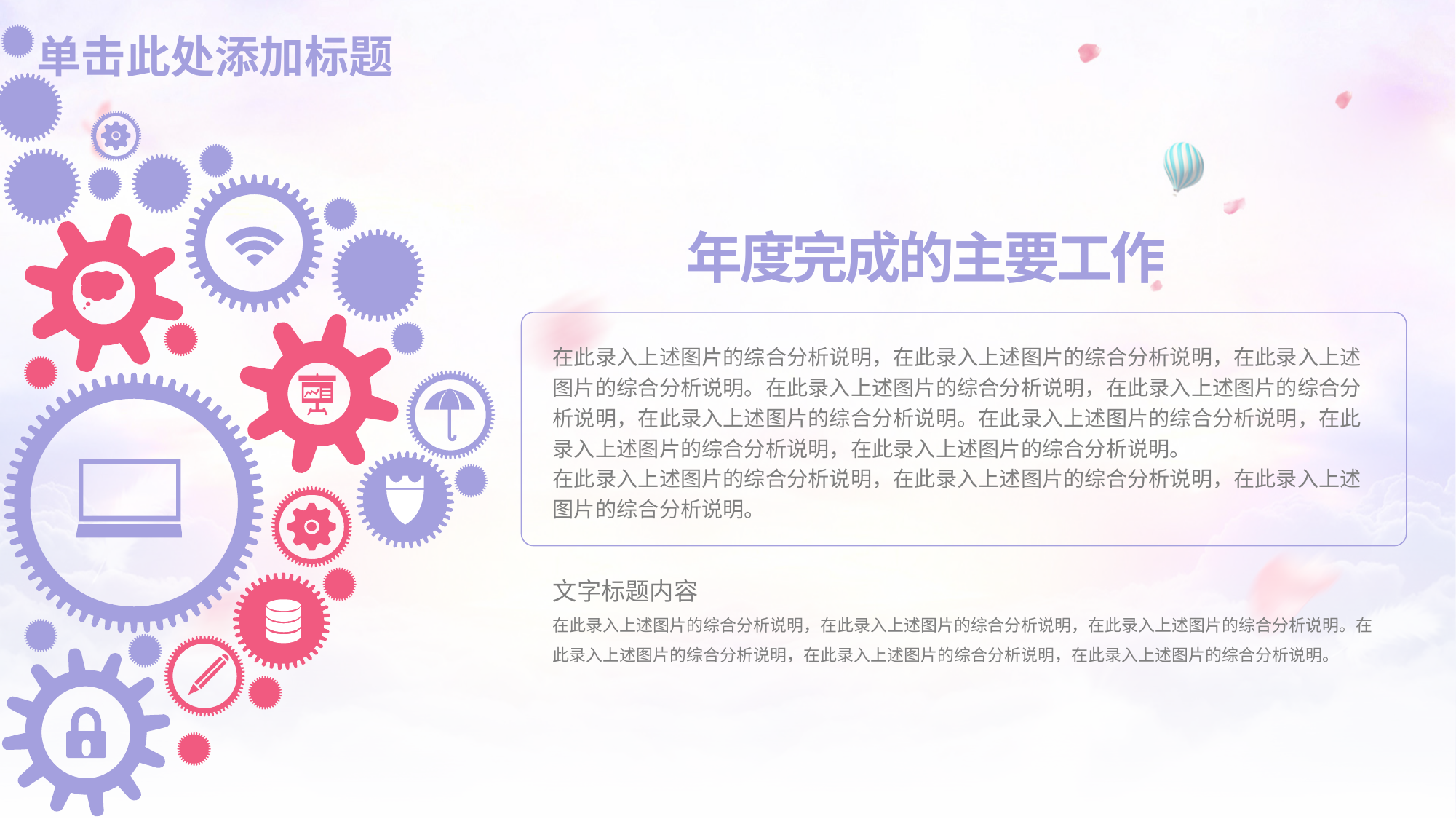

# 单击此处添加标题

年度完成的主要工作

在此录入上述图片的综合分析说明，在此录入上述图片的综合分析说明，在此录入上述图片的综合分析说明。在此录入上述图片的综合分析说明，在此录入上述图片的综合分析说明，在此录入上述图片的综合分析说明。在此录入上述图片的综合分析说明，在此录入上述图片的综合分析说明，在此录入上述图片的综合分析说明。
在此录入上述图片的综合分析说明，在此录入上述图片的综合分析说明，在此录入上述图片的综合分析说明。

文字标题内容
在此录入上述图片的综合分析说明，在此录入上述图片的综合分析说明，在此录入上述图片的综合分析说明。在此录入上述图片的综合分析说明，在此录入上述图片的综合分析说明，在此录入上述图片的综合分析说明。